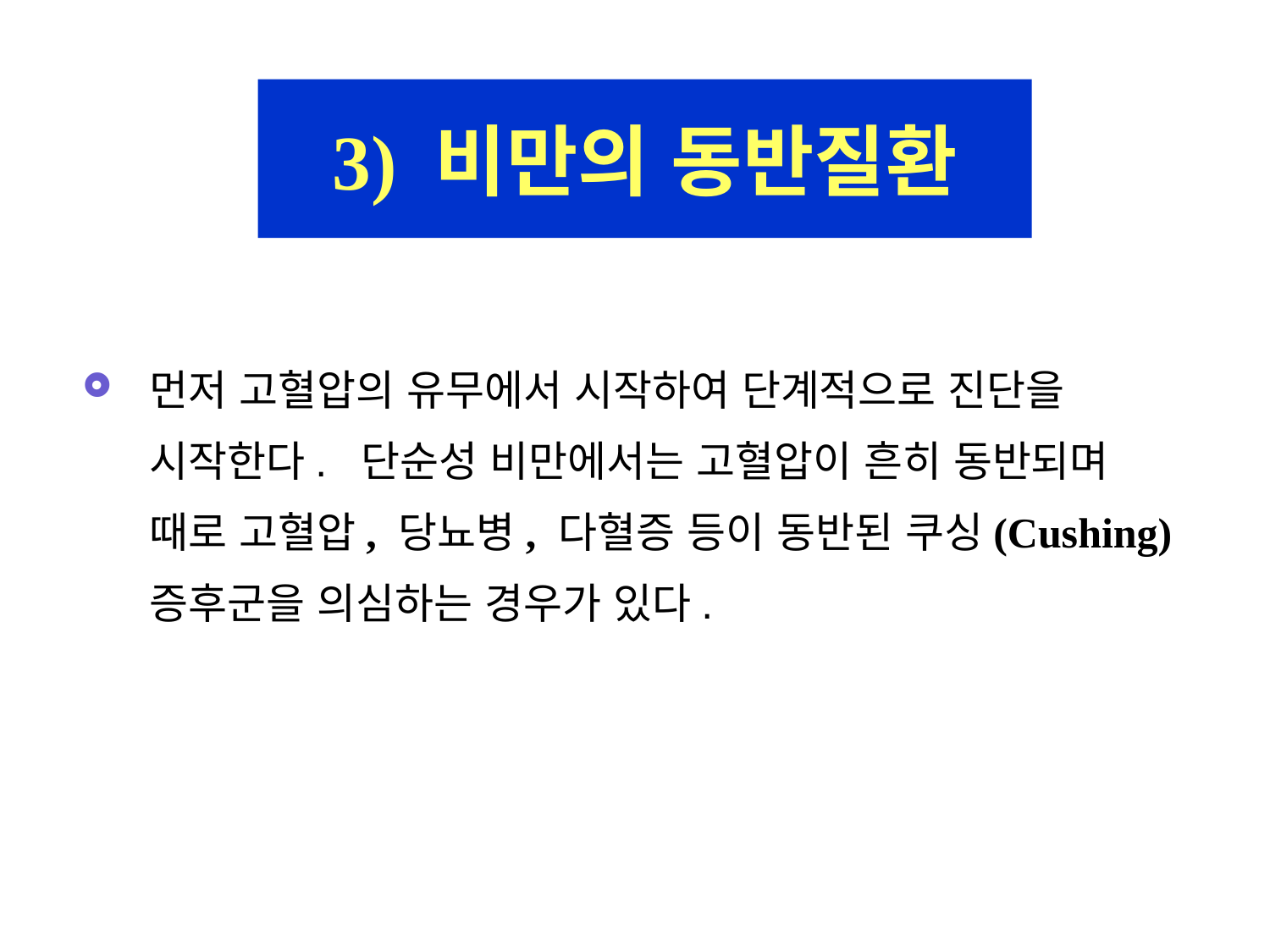

3) 비만의 동반질환
먼저 고혈압의 유무에서 시작하여 단계적으로 진단을 시작한다.  단순성 비만에서는 고혈압이 흔히 동반되며 때로 고혈압, 당뇨병, 다혈증 등이 동반된 쿠싱(Cushing) 증후군을 의심하는 경우가 있다.